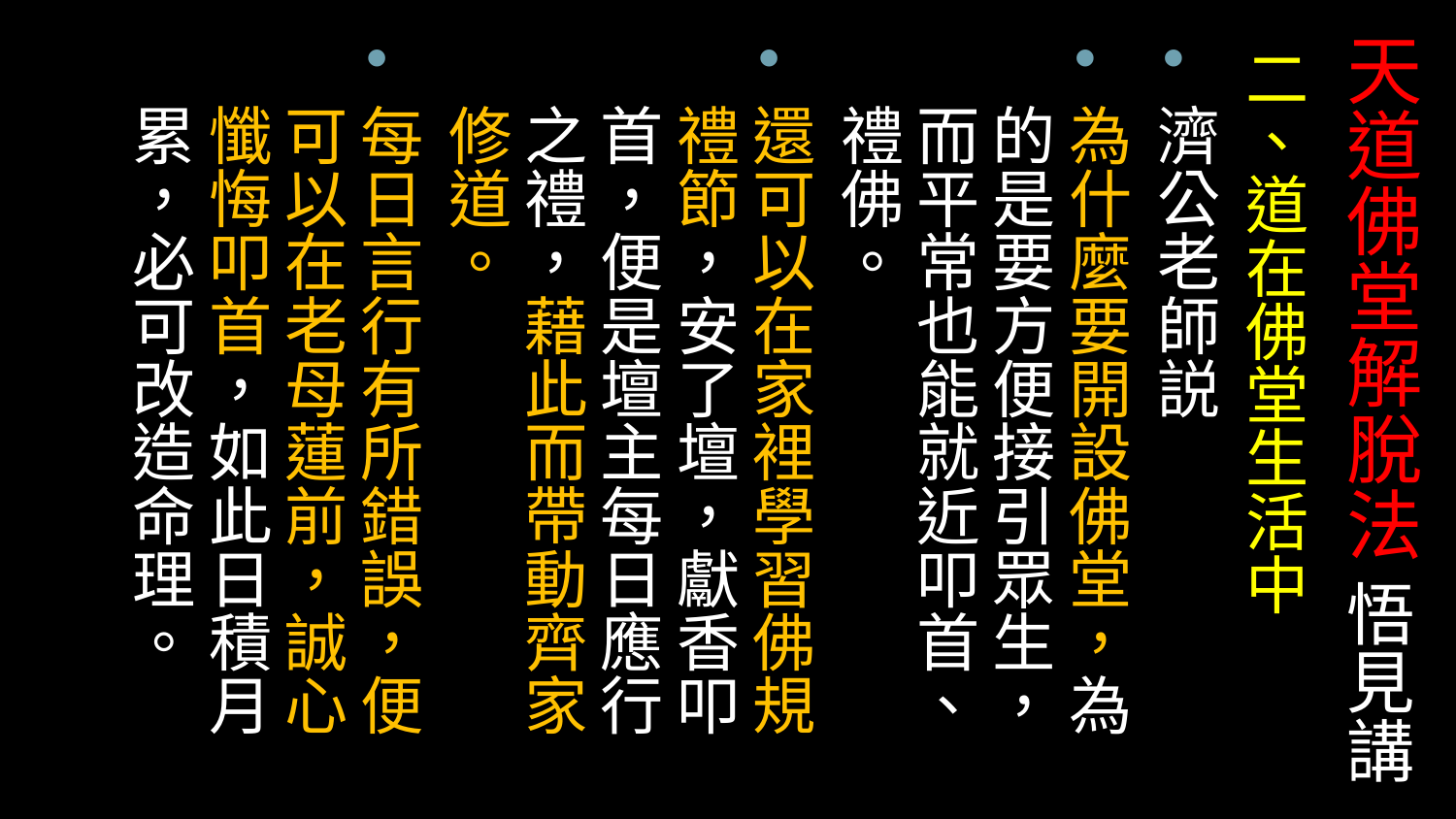

# 天道佛堂解脫法 悟見講
二、道在佛堂生活中
濟公老師説
為什麼要開設佛堂，為的是要方便接引眾生，而平常也能就近叩首、禮佛。
還可以在家裡學習佛規禮節，安了壇，獻香叩首，便是壇主每日應行之禮，藉此而帶動齊家修道。
每日言行有所錯誤，便可以在老母蓮前，誠心懺悔叩首，如此日積月累，必可改造命理。